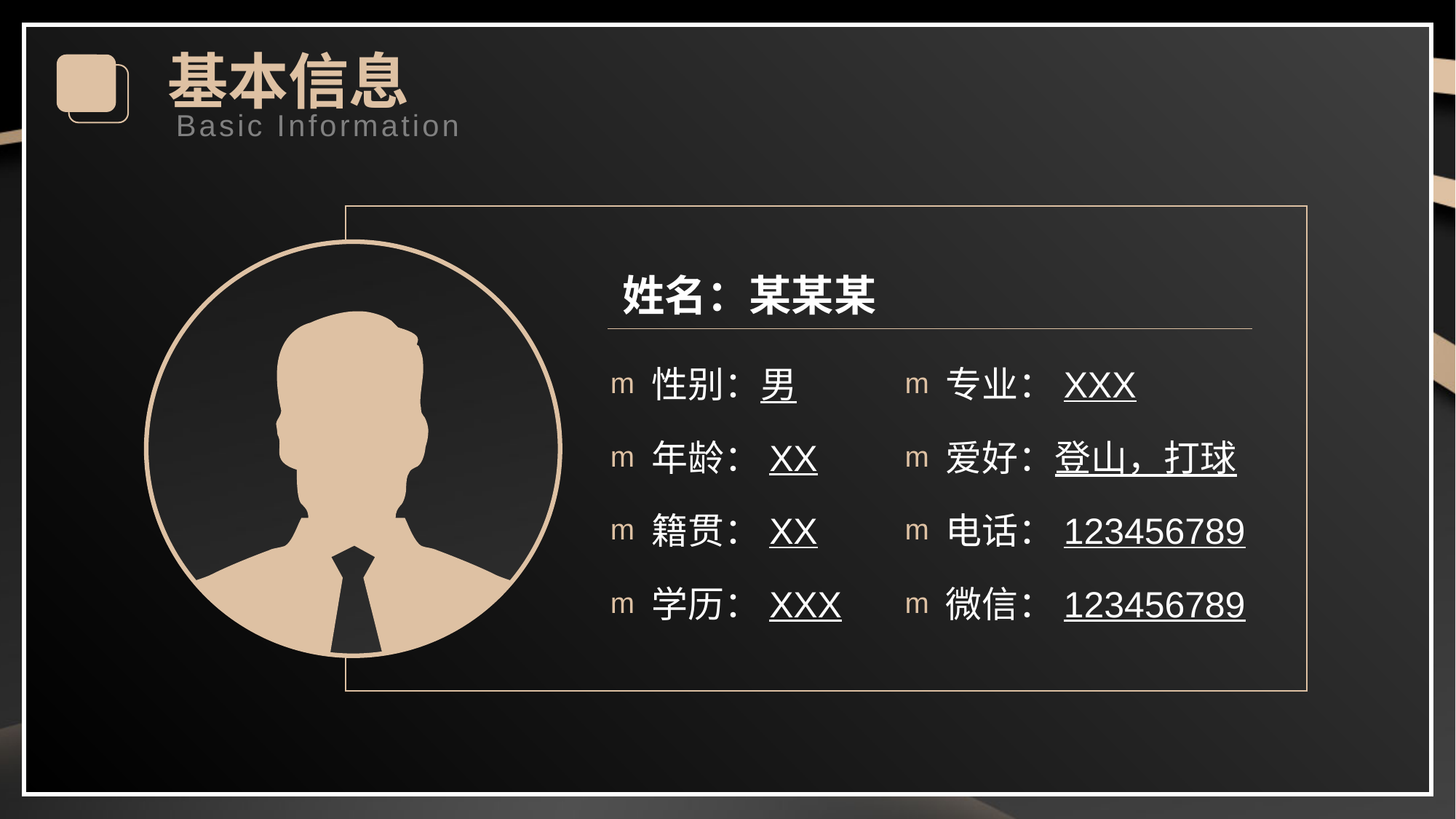

基本信息
Basic Information

姓名：某某某
性别：男
专业：XXX
年龄：XX
爱好：登山，打球
籍贯：XX
电话：123456789
学历：XXX
微信：123456789